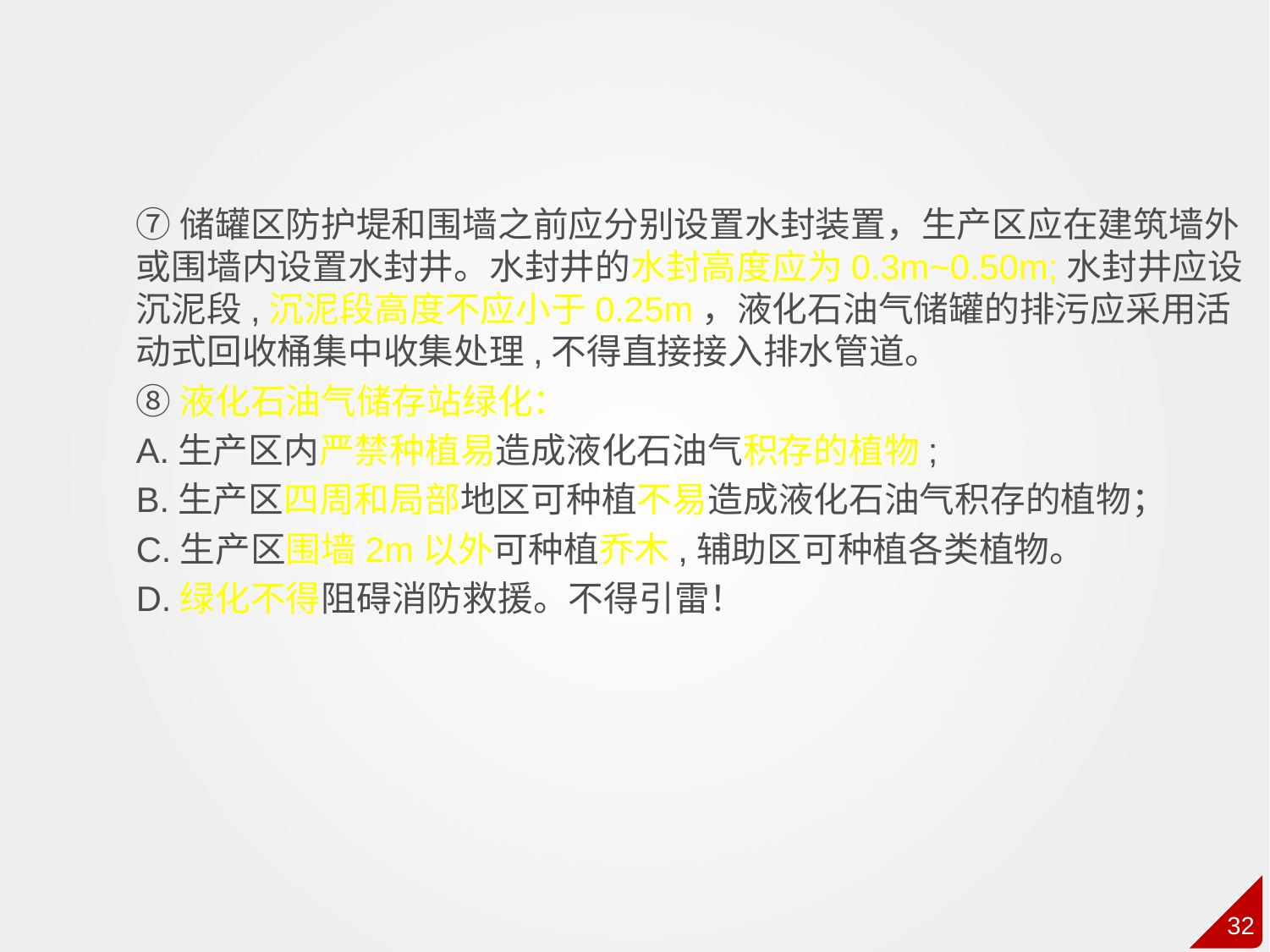

⑦储罐区防护堤和围墙之前应分别设置水封装置，生产区应在建筑墙外或围墙内设置水封井。水封井的水封高度应为0.3m~0.50m;水封井应设沉泥段,沉泥段高度不应小于0.25m，液化石油气储罐的排污应采用活动式回收桶集中收集处理,不得直接接入排水管道。
⑧液化石油气储存站绿化：
A.生产区内严禁种植易造成液化石油气积存的植物;
B.生产区四周和局部地区可种植不易造成液化石油气积存的植物；
C.生产区围墙2m以外可种植乔木,辅助区可种植各类植物。
D.绿化不得阻碍消防救援。不得引雷！